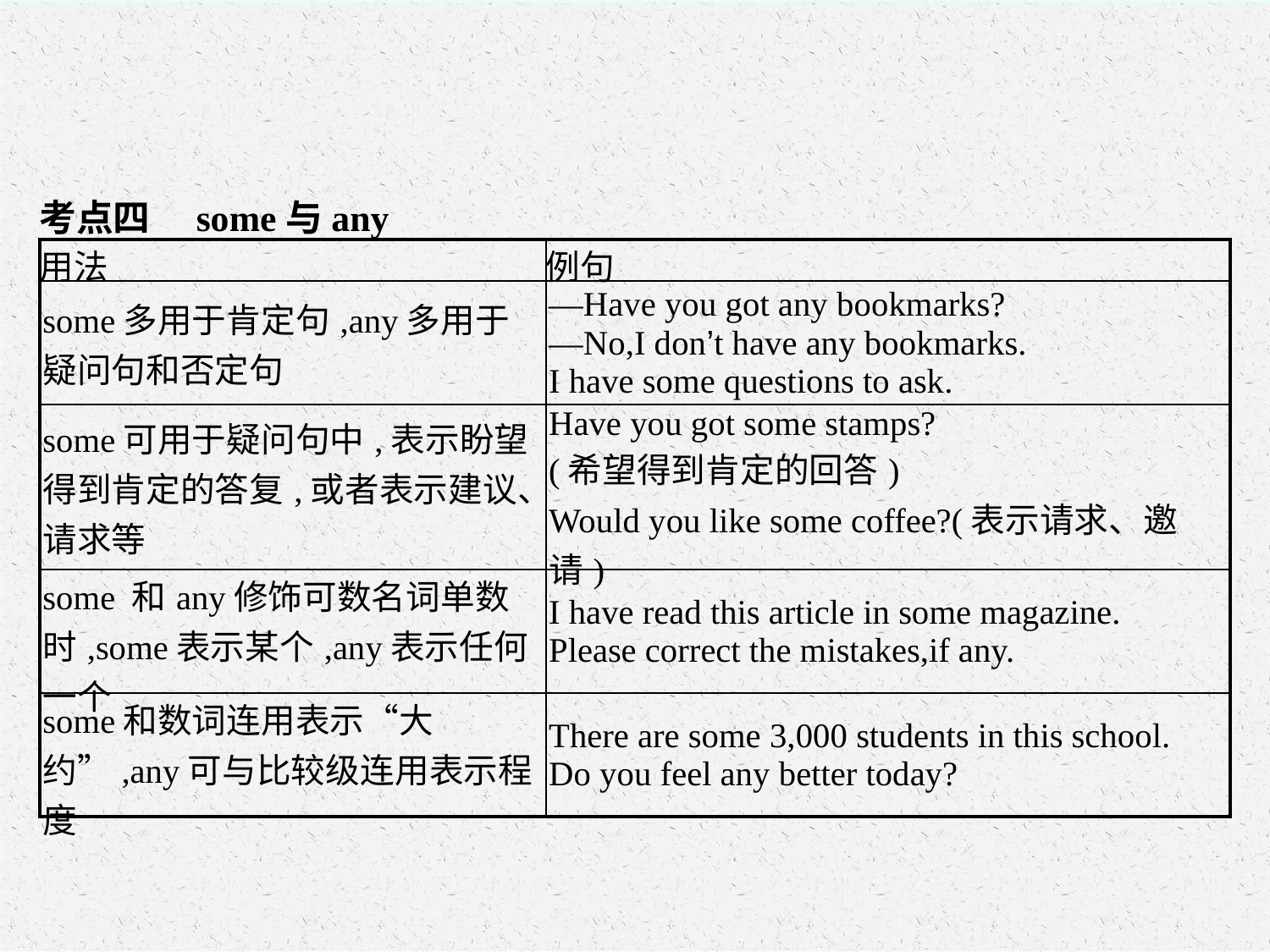

考点四　some与any
| 用法 | 例句 |
| --- | --- |
| some多用于肯定句,any多用于疑问句和否定句 | —Have you got any bookmarks? —No,I don’t have any bookmarks. I have some questions to ask. |
| some可用于疑问句中,表示盼望得到肯定的答复,或者表示建议、请求等 | Have you got some stamps? (希望得到肯定的回答) Would you like some coffee?(表示请求、邀请) |
| some 和any修饰可数名词单数时,some表示某个,any表示任何一个 | I have read this article in some magazine. Please correct the mistakes,if any. |
| some和数词连用表示“大约”,any可与比较级连用表示程度 | There are some 3,000 students in this school. Do you feel any better today? |